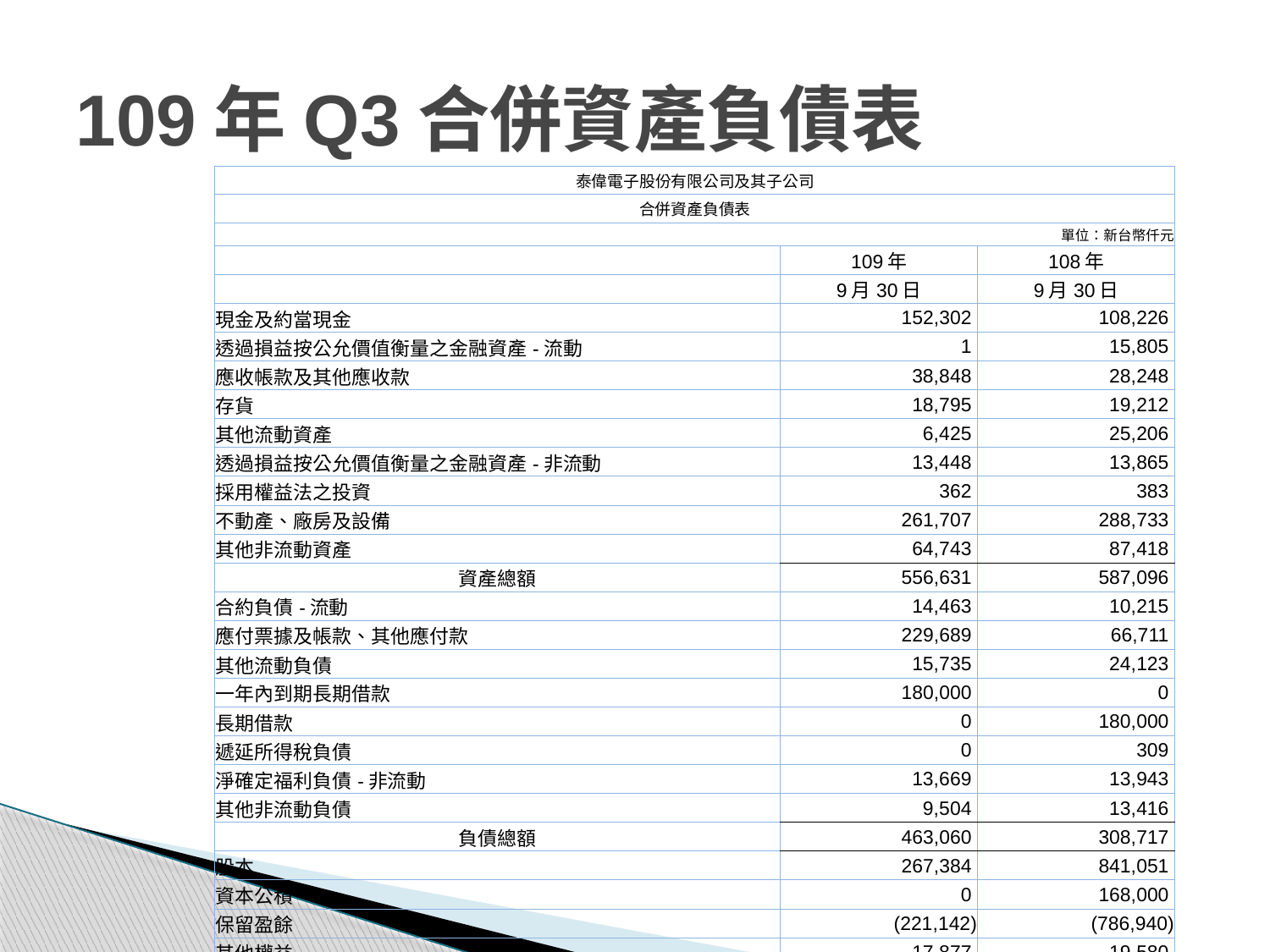

# 109年Q3合併資產負債表
| 泰偉電子股份有限公司及其子公司 |  |  |
| --- | --- | --- |
| 合併資產負債表 |  |  |
| 單位：新台幣仟元 |  |  |
|  | 109年 | 108年 |
|  | 9月30日 | 9月30日 |
| 現金及約當現金 | 152,302 | 108,226 |
| 透過損益按公允價值衡量之金融資產-流動 | 1 | 15,805 |
| 應收帳款及其他應收款 | 38,848 | 28,248 |
| 存貨 | 18,795 | 19,212 |
| 其他流動資產 | 6,425 | 25,206 |
| 透過損益按公允價值衡量之金融資產-非流動 | 13,448 | 13,865 |
| 採用權益法之投資 | 362 | 383 |
| 不動產、廠房及設備 | 261,707 | 288,733 |
| 其他非流動資產 | 64,743 | 87,418 |
| 資產總額 | 556,631 | 587,096 |
| 合約負債-流動 | 14,463 | 10,215 |
| 應付票據及帳款、其他應付款 | 229,689 | 66,711 |
| 其他流動負債 | 15,735 | 24,123 |
| 一年內到期長期借款 | 180,000 | 0 |
| 長期借款 | 0 | 180,000 |
| 遞延所得稅負債 | 0 | 309 |
| 淨確定福利負債-非流動 | 13,669 | 13,943 |
| 其他非流動負債 | 9,504 | 13,416 |
| 負債總額 | 463,060 | 308,717 |
| 股本 | 267,384 | 841,051 |
| 資本公積 | 0 | 168,000 |
| 保留盈餘 | (221,142) | (786,940) |
| 其他權益 | 17,877 | 19,580 |
| 非控制股權 | 29,452 | 36,688 |
| 權益總計 | 93,571 | 278,379 |
| 負債及權益總計 | 556,631 | 587,096 |